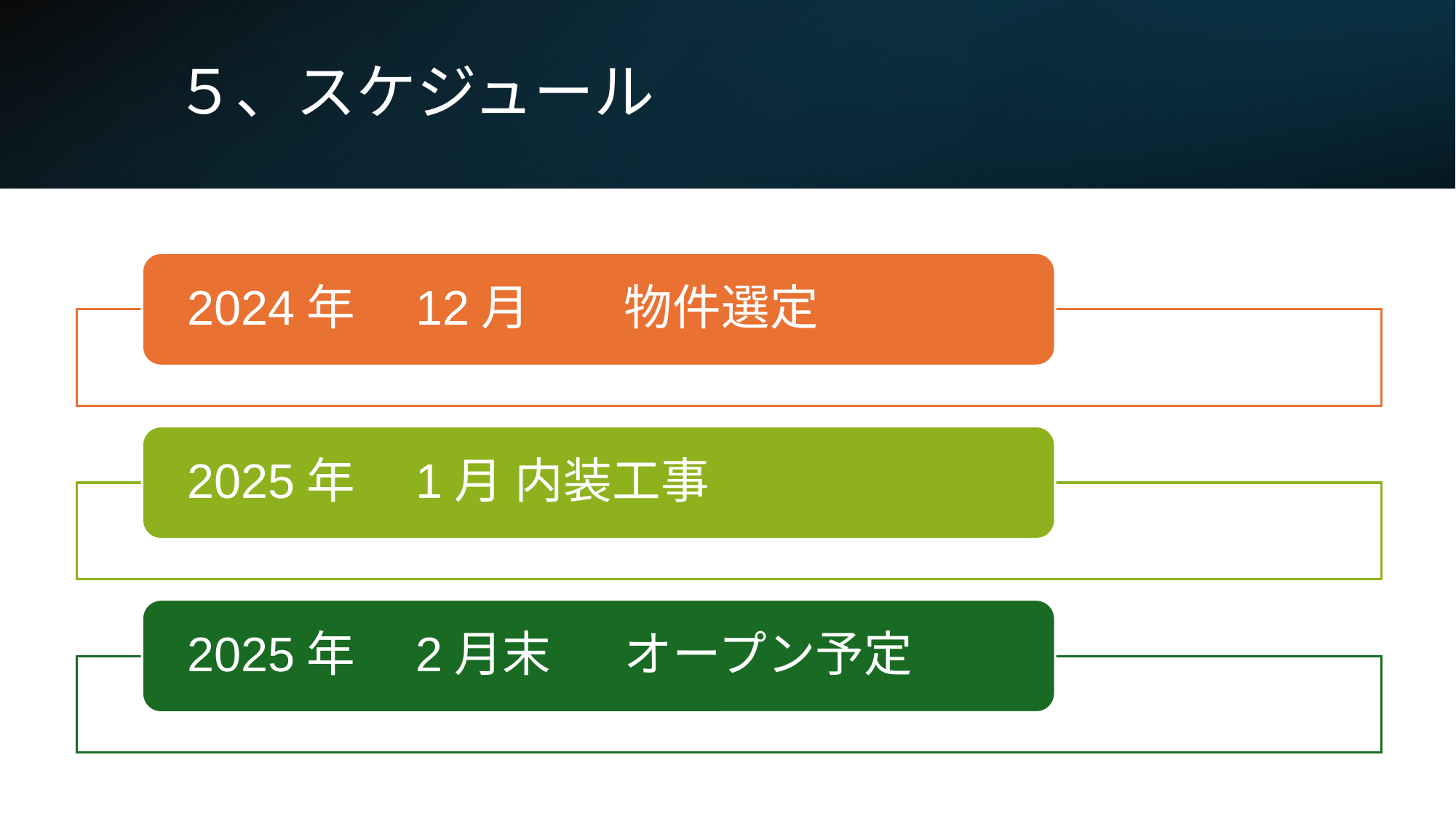

# ５、スケジュール
2024年　12月	物件選定
2025年　1月	内装工事
2025年　2月末	オープン予定